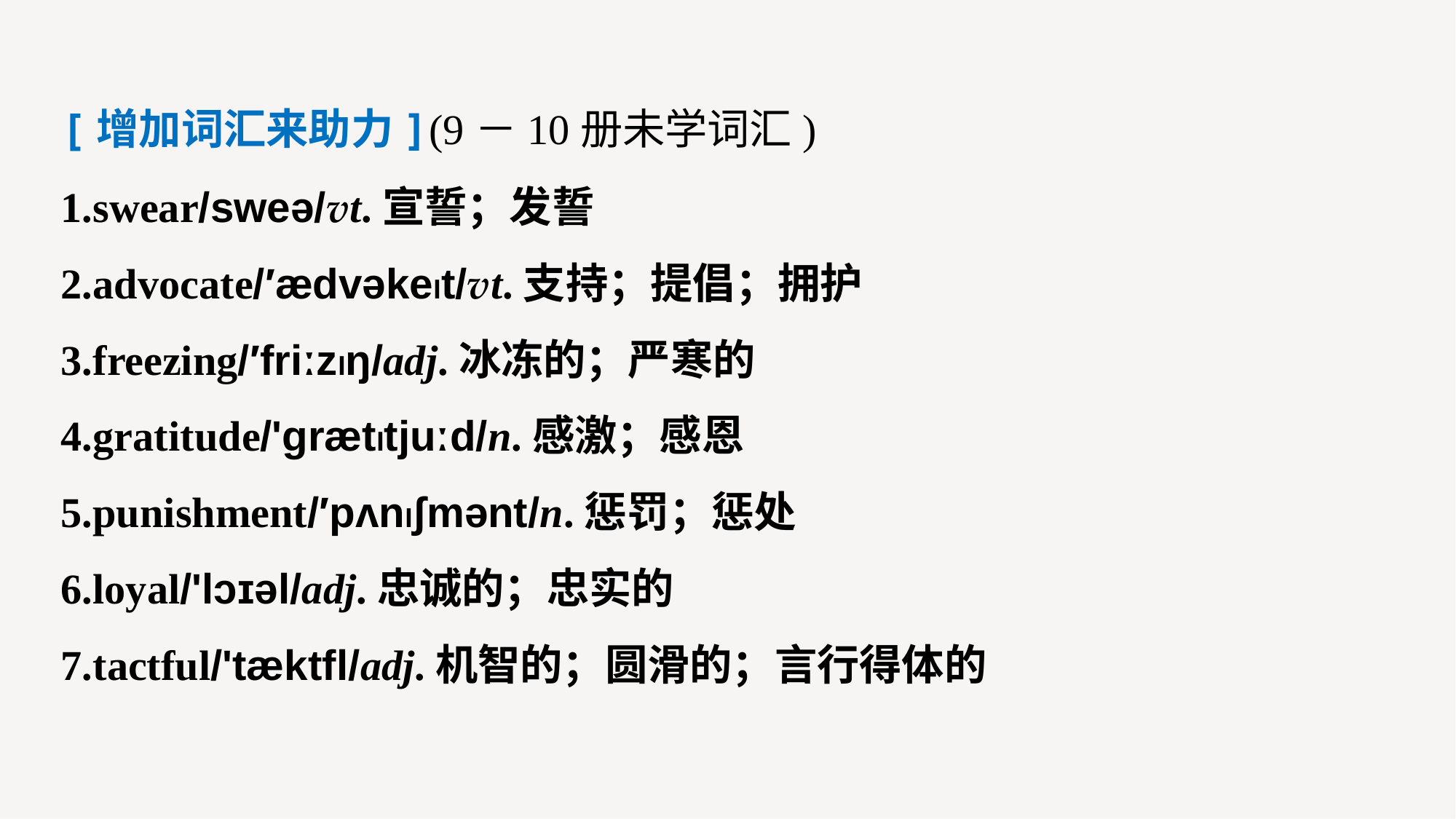

[增加词汇来助力](9－10册未学词汇)
1.swear/sweə/vt.宣誓；发誓
2.advocate/′ædvəkeIt/vt.支持；提倡；拥护
3.freezing/′friːzIŋ/adj.冰冻的；严寒的
4.gratitude/'ɡrætItjuːd/n.感激；感恩
5.punishment/′pʌnIʃmənt/n.惩罚；惩处
6.loyal/'lɔɪəl/adj.忠诚的；忠实的
7.tactful/'tæktfl/adj.机智的；圆滑的；言行得体的